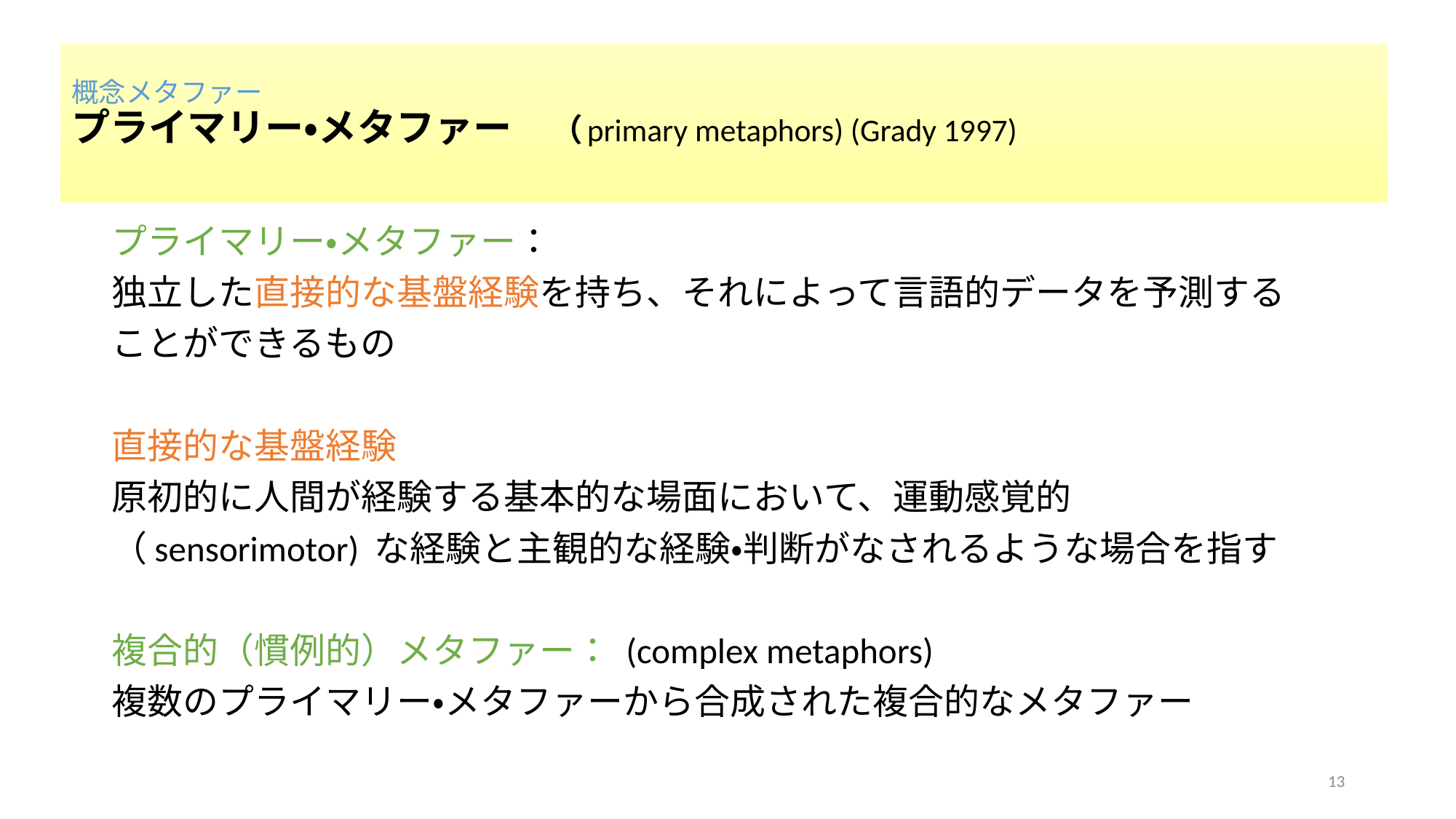

# 概念メタファー プライマリー・メタファー　（primary metaphors) (Grady 1997)
プライマリー・メタファー：
独立した直接的な基盤経験を持ち、それによって言語的データを予測する
ことができるもの

直接的な基盤経験
原初的に人間が経験する基本的な場面において、運動感覚的
（sensorimotor) な経験と主観的な経験・判断がなされるような場合を指す

複合的（慣例的）メタファー： (complex metaphors)
複数のプライマリー・メタファーから合成された複合的なメタファー

13